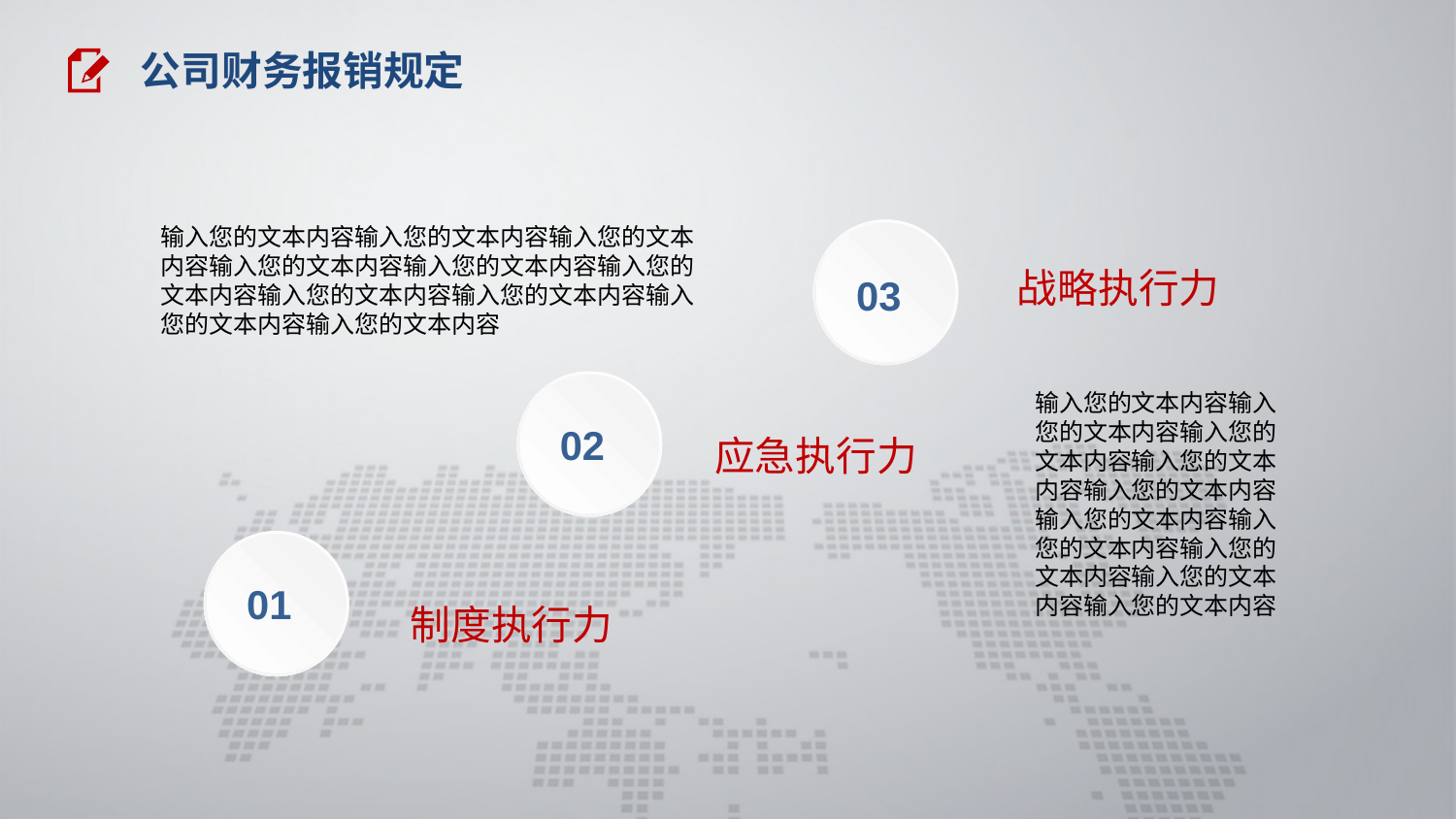

公司财务报销规定

输入您的文本内容输入您的文本内容输入您的文本内容输入您的文本内容输入您的文本内容输入您的文本内容输入您的文本内容输入您的文本内容输入您的文本内容输入您的文本内容

03
战略执行力

02
输入您的文本内容输入您的文本内容输入您的文本内容输入您的文本内容输入您的文本内容输入您的文本内容输入您的文本内容输入您的文本内容输入您的文本内容输入您的文本内容
应急执行力

01
制度执行力
延时符